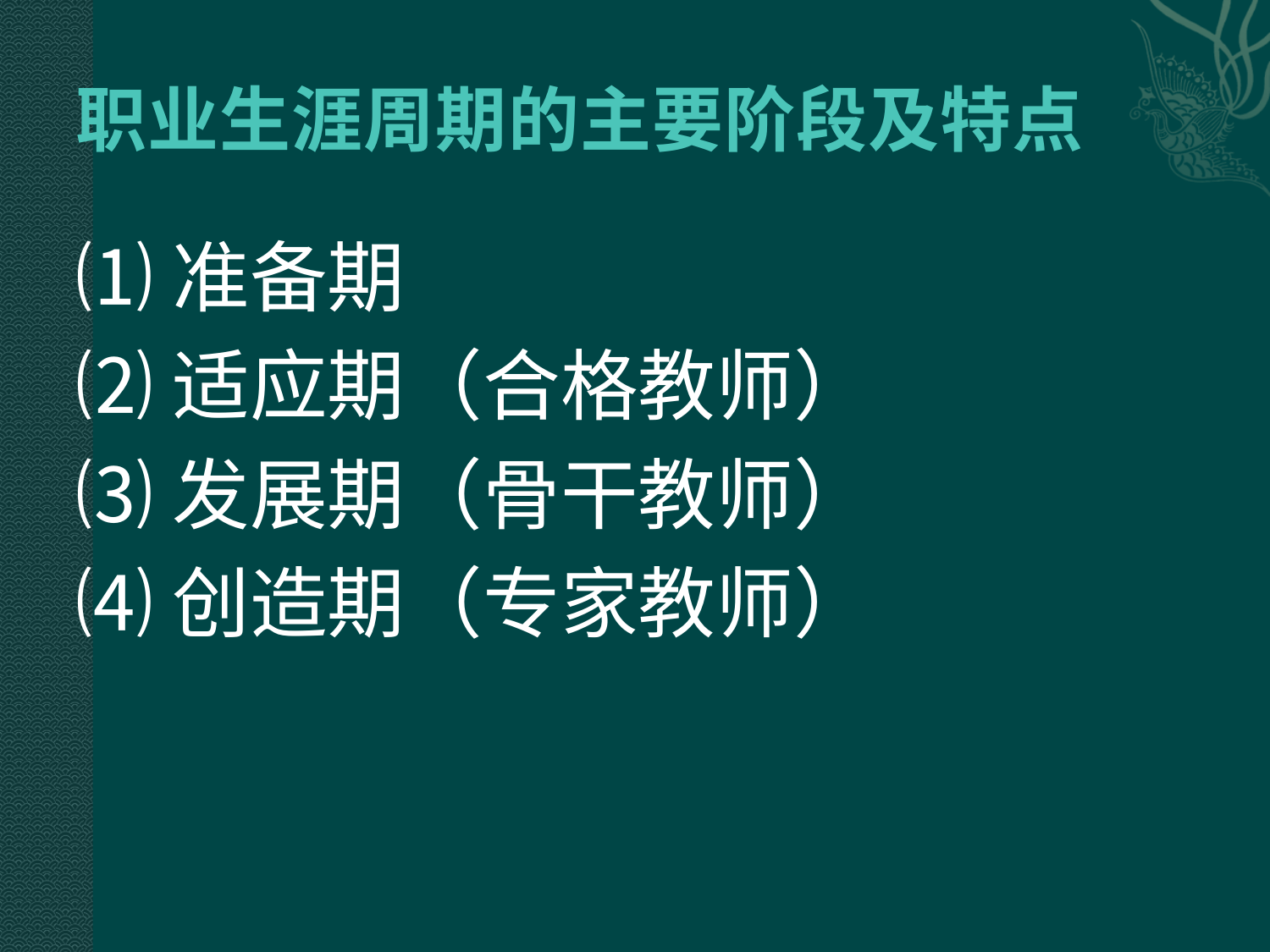

# 职业生涯周期的主要阶段及特点
⑴准备期
⑵适应期（合格教师）
⑶发展期（骨干教师）
⑷创造期（专家教师）